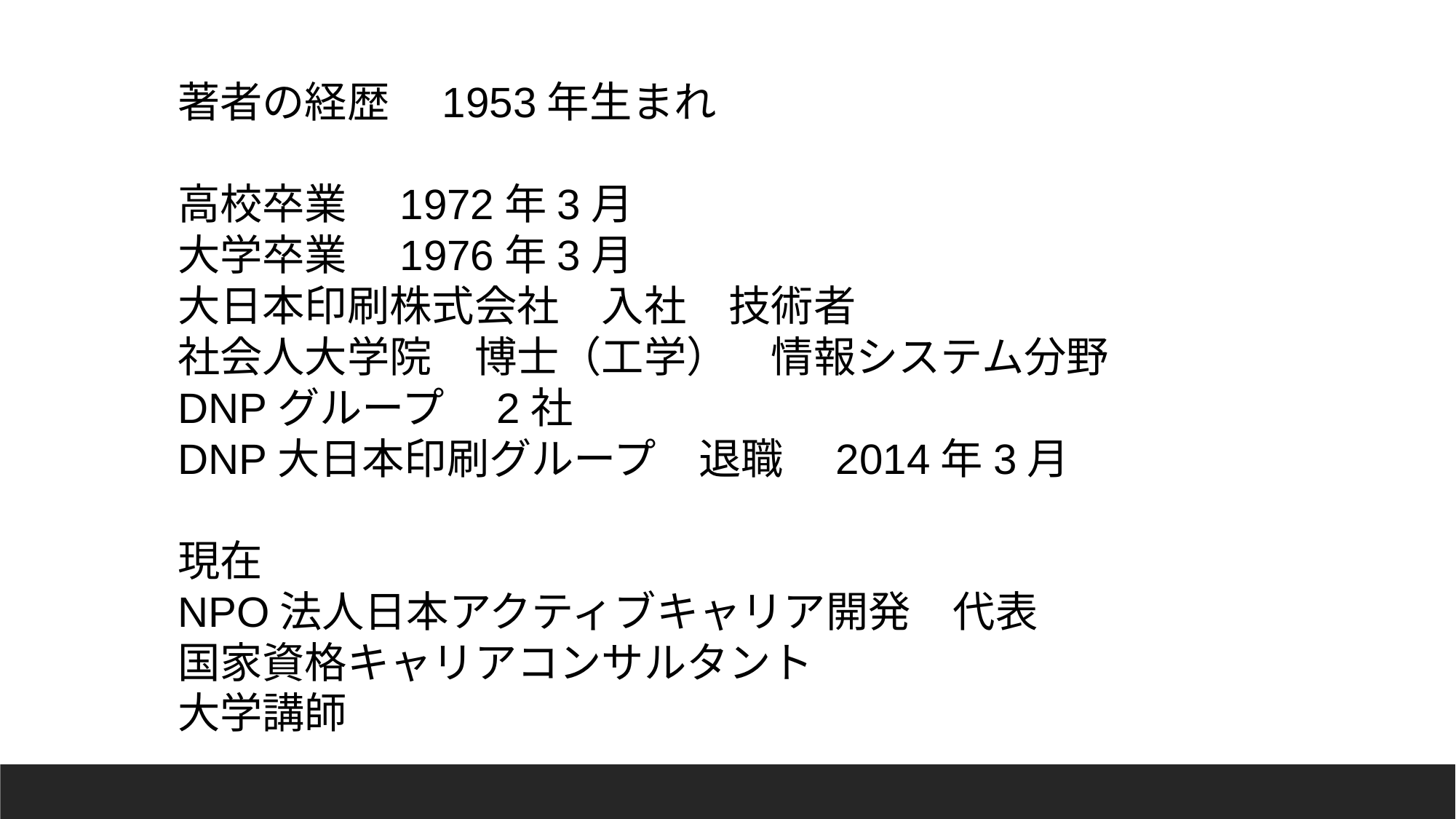

著者の経歴　1953年生まれ

高校卒業　1972年3月
大学卒業　1976年3月
大日本印刷株式会社　入社　技術者
社会人大学院　博士（工学）　情報システム分野
DNPグループ　2社
DNP大日本印刷グループ　退職　2014年3月

現在
NPO法人日本アクティブキャリア開発　代表
国家資格キャリアコンサルタント
大学講師